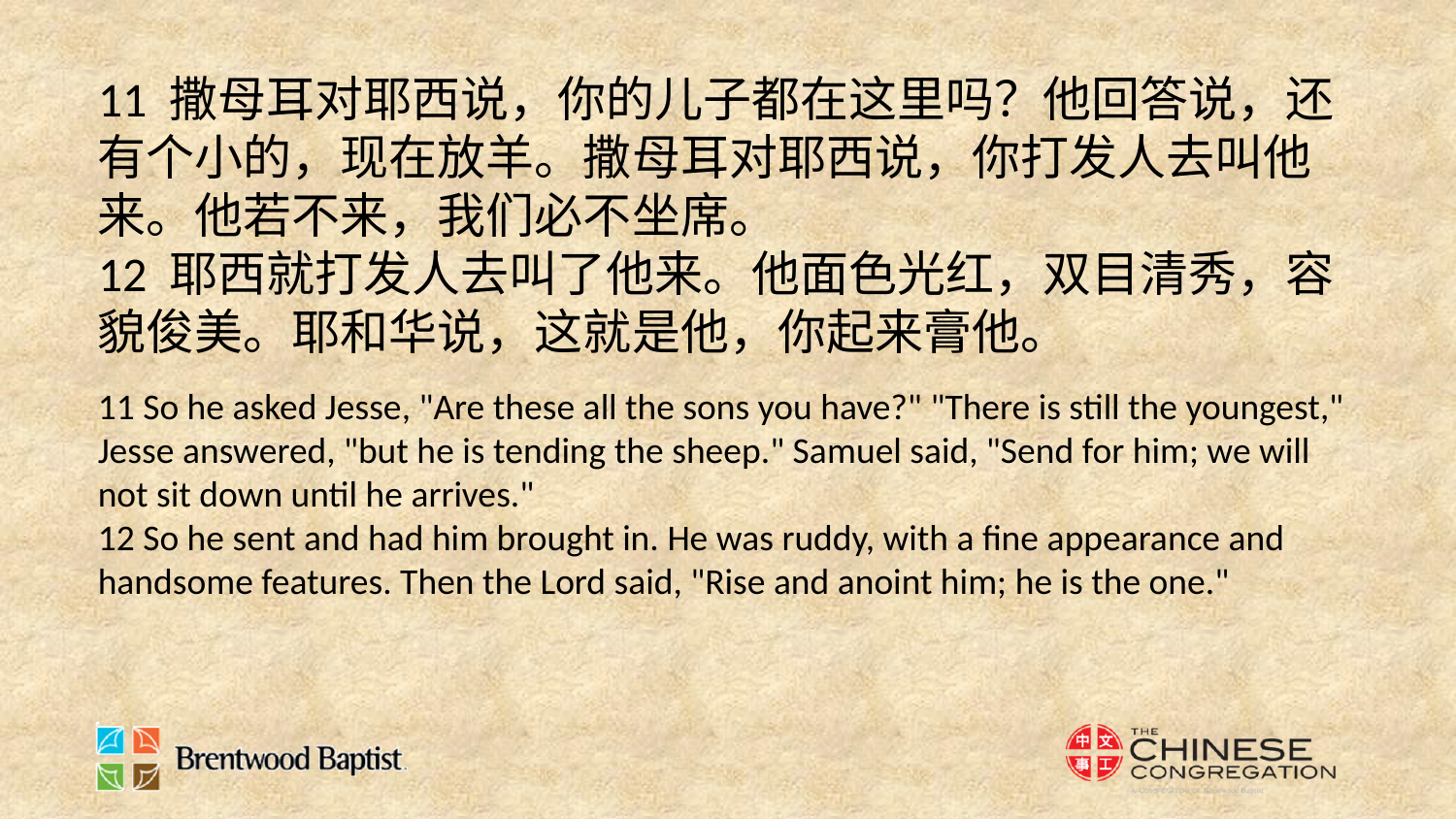

11 撒母耳对耶西说，你的儿子都在这里吗？他回答说，还有个小的，现在放羊。撒母耳对耶西说，你打发人去叫他来。他若不来，我们必不坐席。
12 耶西就打发人去叫了他来。他面色光红，双目清秀，容貌俊美。耶和华说，这就是他，你起来膏他。

11 So he asked Jesse, "Are these all the sons you have?" "There is still the youngest," Jesse answered, "but he is tending the sheep." Samuel said, "Send for him; we will not sit down until he arrives."
12 So he sent and had him brought in. He was ruddy, with a fine appearance and handsome features. Then the Lord said, "Rise and anoint him; he is the one."